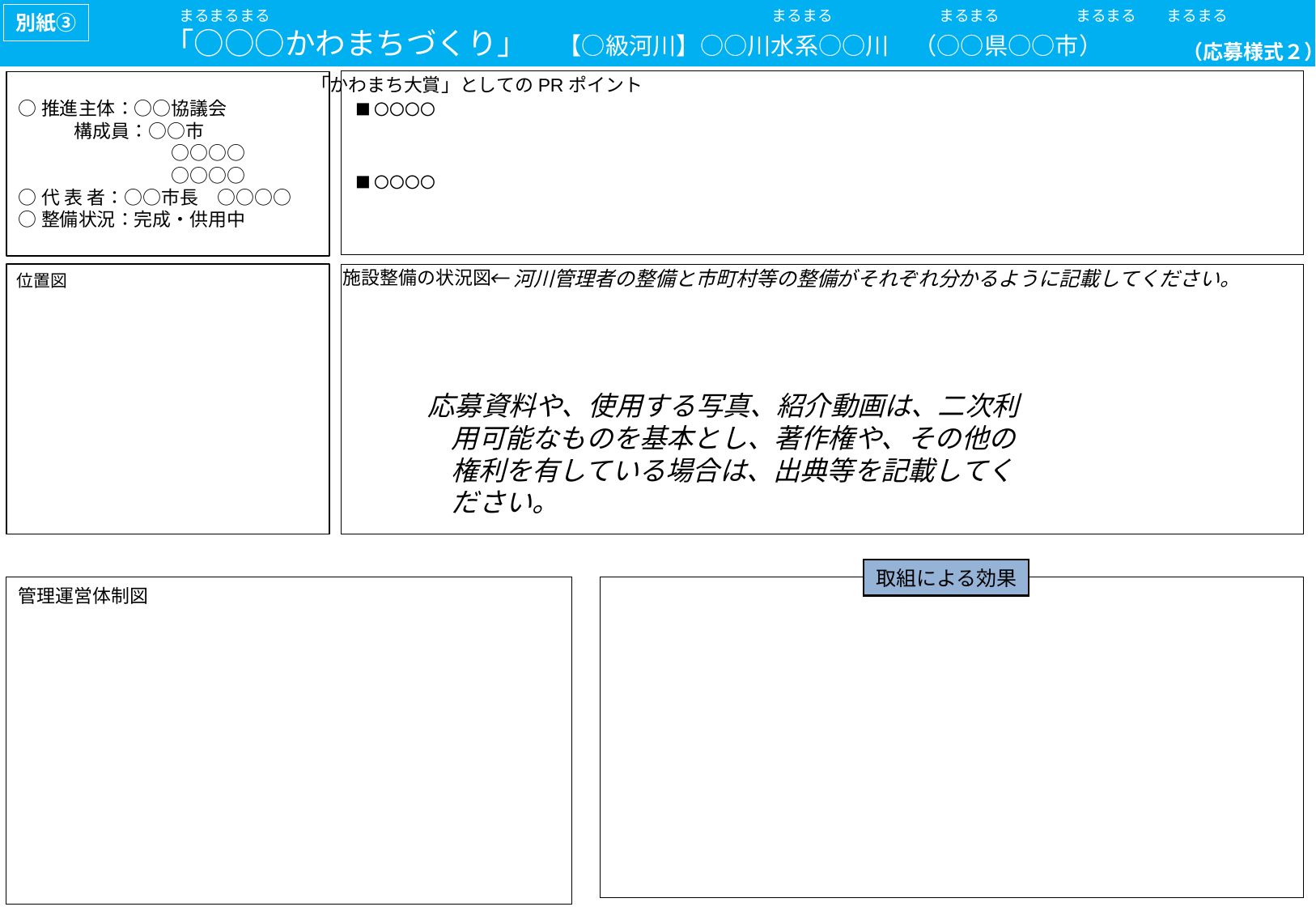

まるまるまる　　　　　　　　　　　　　　　　　　　　　　　　　　　　　　　　　まるまる　　　　　　　まるまる　　　　　まるまる　　まるまる
　　　　　「○○○かわまちづくり」　【○級河川】○○川水系○○川　（○○県○○市）
別紙③
（応募様式２）

○推進主体：○○協議会
　　　構成員：○○市
　　　　　　　　 ○○○○
　　　　　　　　 ○○○○
○代 表 者：○○市長　○○○○
○整備状況：完成・供用中
「かわまち大賞」としてのPRポイント
■〇〇〇〇

■〇〇〇〇

←河川管理者の整備と市町村等の整備がそれぞれ分かるように記載してください。
位置図

施設整備の状況図
応募資料や、使用する写真、紹介動画は、二次利用可能なものを基本とし、著作権や、その他の権利を有している場合は、出典等を記載してください。
取組による効果

管理運営体制図